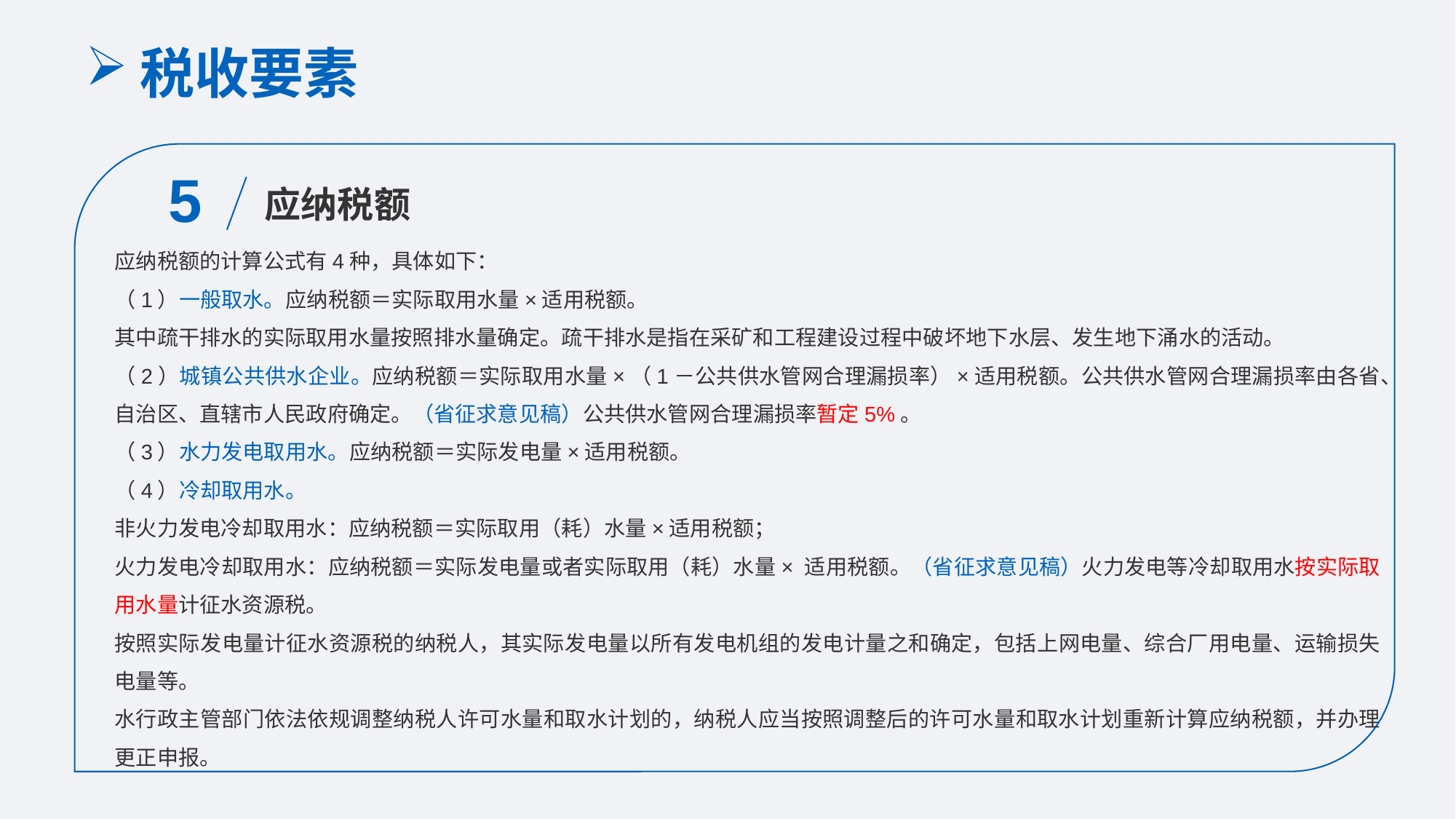

税收要素

5
应纳税额
应纳税额的计算公式有4种，具体如下：
（1）一般取水。应纳税额＝实际取用水量×适用税额。
其中疏干排水的实际取用水量按照排水量确定。疏干排水是指在采矿和工程建设过程中破坏地下水层、发生地下涌水的活动。
（2）城镇公共供水企业。应纳税额＝实际取用水量×（1－公共供水管网合理漏损率）×适用税额。公共供水管网合理漏损率由各省、自治区、直辖市人民政府确定。（省征求意见稿）公共供水管网合理漏损率暂定5%。
（3）水力发电取用水。应纳税额＝实际发电量×适用税额。
（4）冷却取用水。
非火力发电冷却取用水：应纳税额＝实际取用（耗）水量×适用税额；
火力发电冷却取用水：应纳税额＝实际发电量或者实际取用（耗）水量× 适用税额。（省征求意见稿）火力发电等冷却取用水按实际取用水量计征水资源税。
按照实际发电量计征水资源税的纳税人，其实际发电量以所有发电机组的发电计量之和确定，包括上网电量、综合厂用电量、运输损失电量等。
水行政主管部门依法依规调整纳税人许可水量和取水计划的，纳税人应当按照调整后的许可水量和取水计划重新计算应纳税额，并办理更正申报。